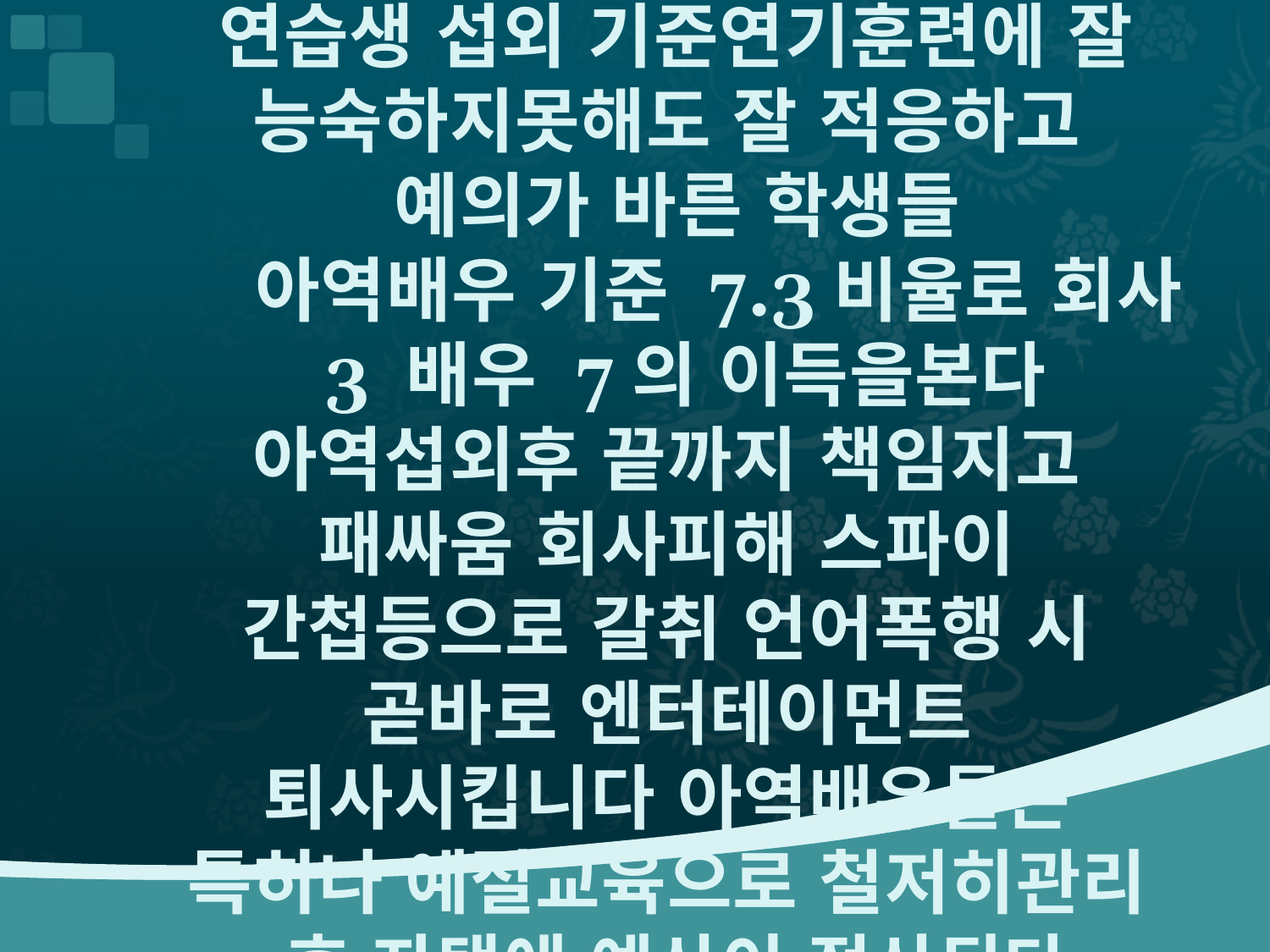

# ⁠매출액:3억 ⁠칸엔터테이먼트 배우 섭외 15명 프로배우치룡프로덕션.타이거미디어 ⁠연습생 섭외 50:1의 경쟁률을 통한 5명 섭외 후 1년 과정후 현장배출후  ⁠연습생관리 1달에 주7회 수업 55만원으로 영화에대한 수업방식과 체계적인 세련된 수업방식을 ㅌ통한 2시간30분수업 (연기 훈련법 상세히 작성) ⁠연습생 섭외 기준연기훈련에 잘 능숙하지못해도 잘 적응하고 예의가 바른 학생들 ⁠    아역배우 기준 7.3비율로 회사 3 배우 7의 이득을본다 아역섭외후 끝까지 책임지고 패싸움 회사피해 스파이 간첩등으로 갈취 언어폭행 시 곧바로 엔터테이먼트 퇴사시킵니다 아역배우들은 특히나 예절교육으로 철저히관리 후 자택에 예산이 정산된다 ⁠청소년도 마찬가지로 똑같다 .성인일 경우 그 현장에 펑크를 내거나 하면 책임지지않습니다.!